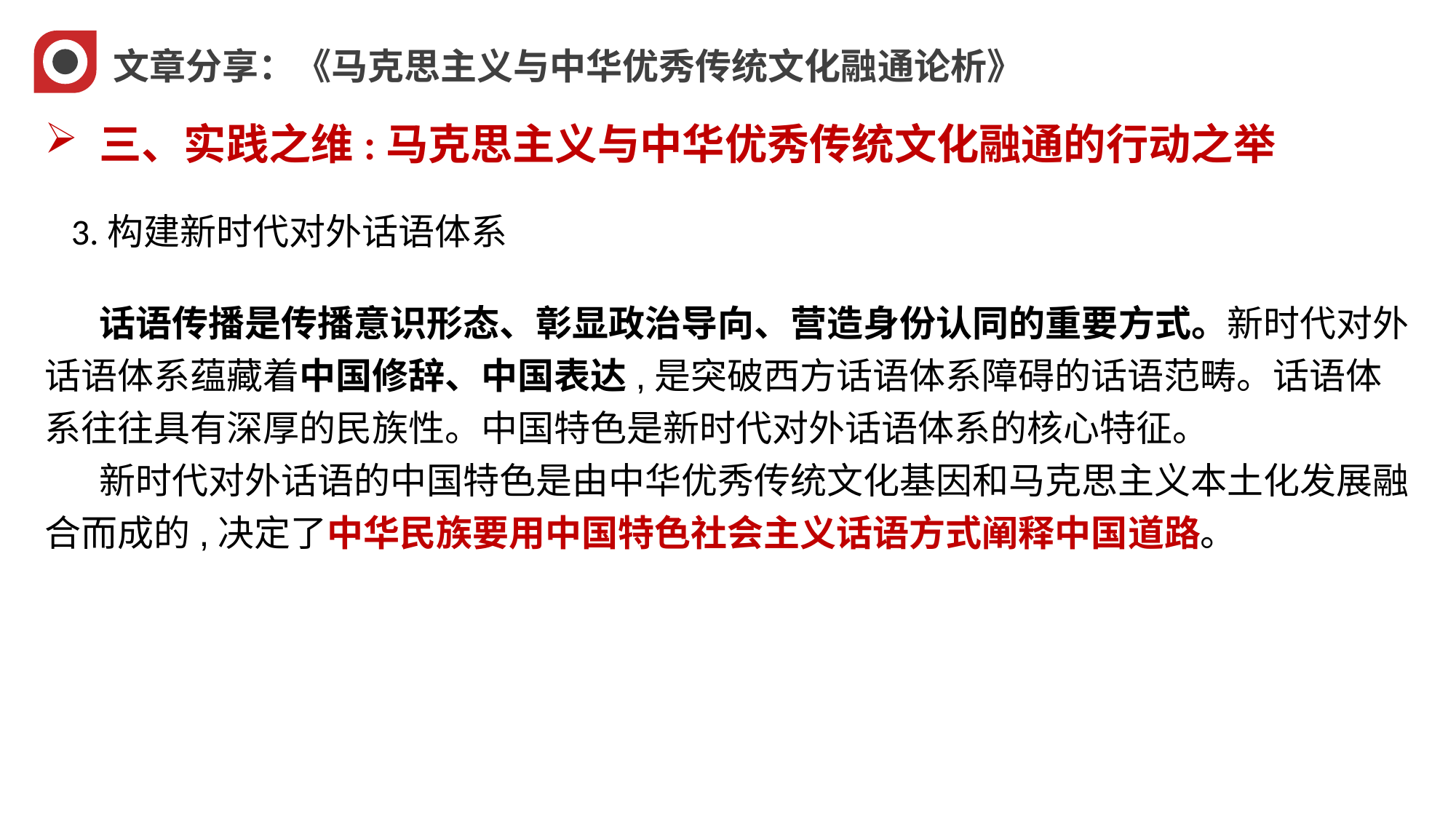

文章分享：《马克思主义与中华优秀传统文化融通论析》
三、实践之维:马克思主义与中华优秀传统文化融通的行动之举
3.构建新时代对外话语体系
话语传播是传播意识形态、彰显政治导向、营造身份认同的重要方式。新时代对外话语体系蕴藏着中国修辞、中国表达,是突破西方话语体系障碍的话语范畴。话语体系往往具有深厚的民族性。中国特色是新时代对外话语体系的核心特征。
新时代对外话语的中国特色是由中华优秀传统文化基因和马克思主义本土化发展融合而成的,决定了中华民族要用中国特色社会主义话语方式阐释中国道路。